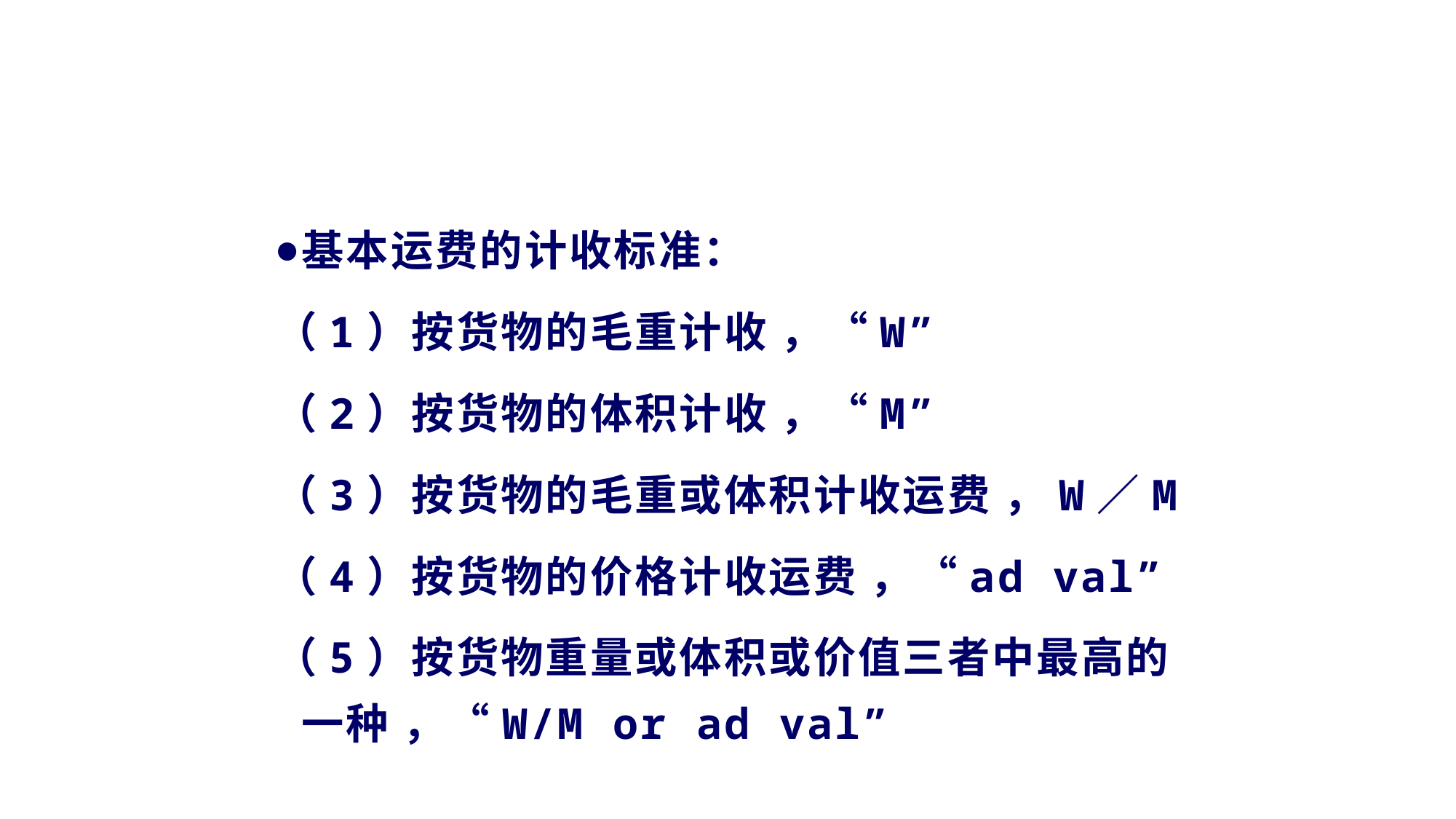

#
基本运费的计收标准：
（1）按货物的毛重计收 ，“W”
（2）按货物的体积计收 ，“M”
（3）按货物的毛重或体积计收运费 ，W／M
（4）按货物的价格计收运费 ，“ad val”
（5）按货物重量或体积或价值三者中最高的一种 ，“W/M or ad val”